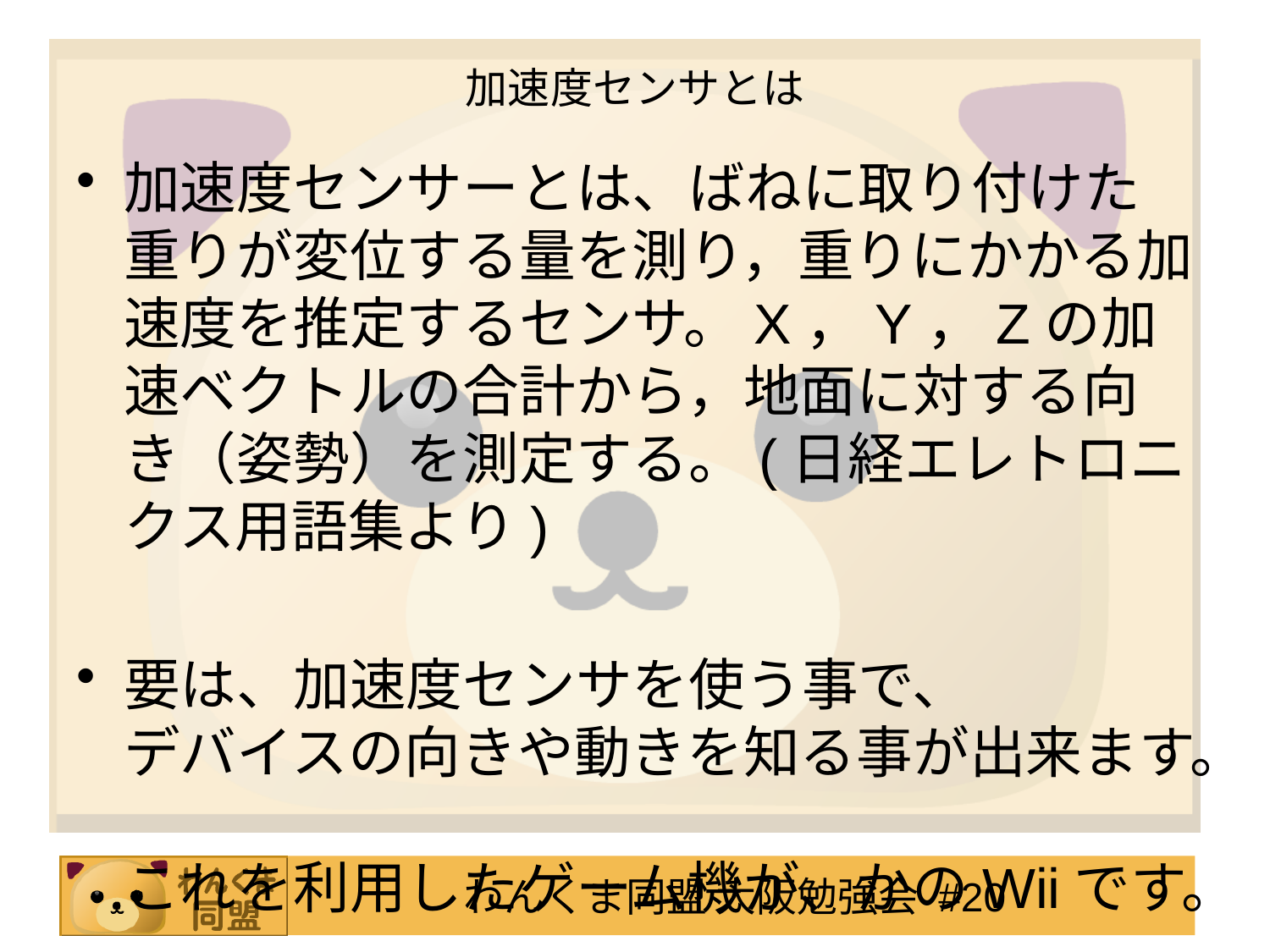

# 加速度センサとは
加速度センサーとは、ばねに取り付けた重りが変位する量を測り，重りにかかる加速度を推定するセンサ。X，Y，Zの加速ベクトルの合計から，地面に対する向き（姿勢）を測定する。(日経エレトロニクス用語集より)

要は、加速度センサを使う事で、
デバイスの向きや動きを知る事が出来ます。
これを利用したゲーム機が、かのWiiです。